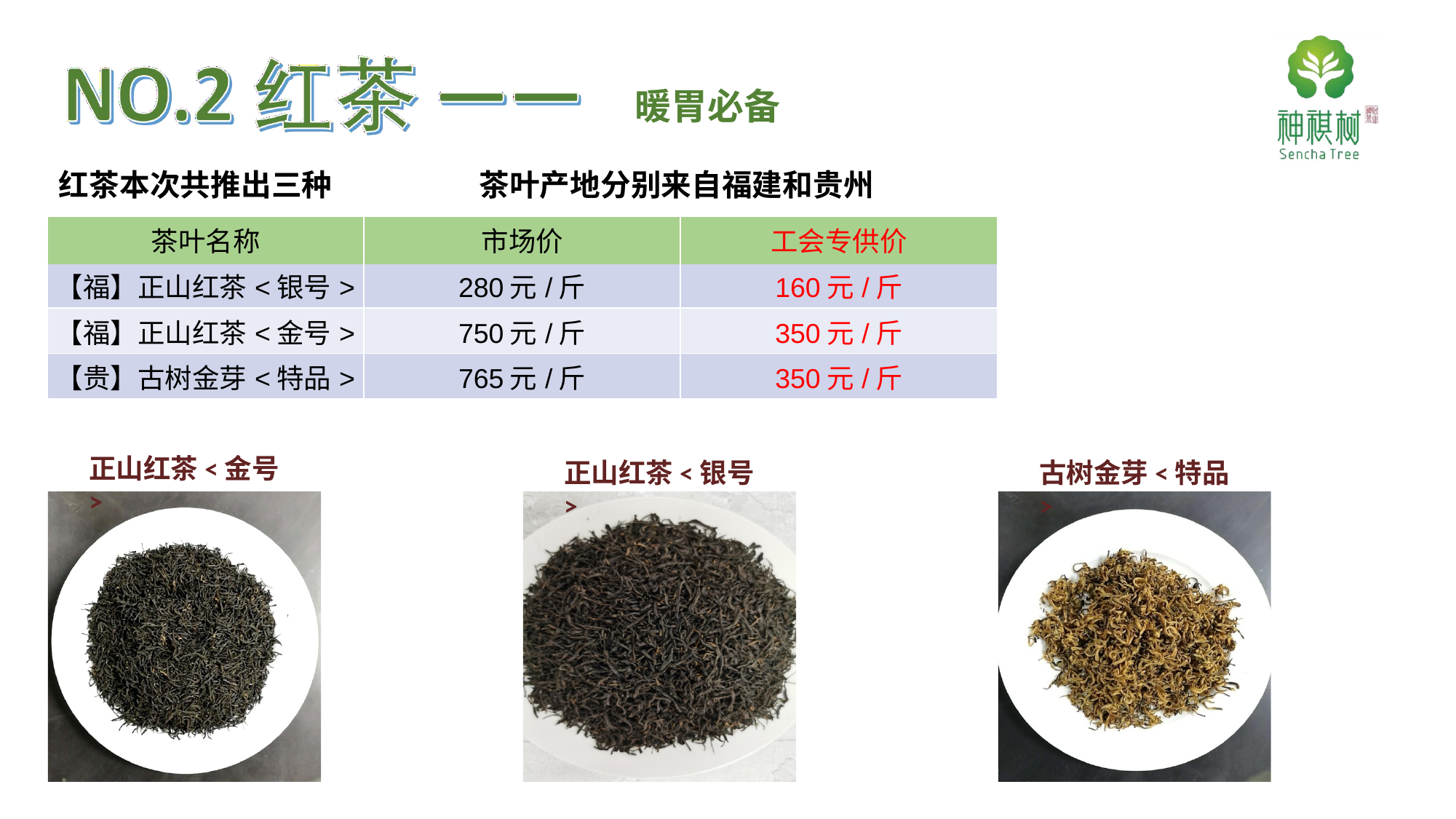

# 暖胃必备

红茶本次共推出三种
茶叶产地分别来自福建和贵州
| 茶叶名称 | 市场价 | 工会专供价 |
| --- | --- | --- |
| 【福】正山红茶<银号> | 280元/斤 | 160元/斤 |
| 【福】正山红茶<金号> | 750元/斤 | 350元/斤 |
| 【贵】古树金芽<特品> | 765元/斤 | 350元/斤 |
正山红茶<金号>
正山红茶<银号>
古树金芽<特品>